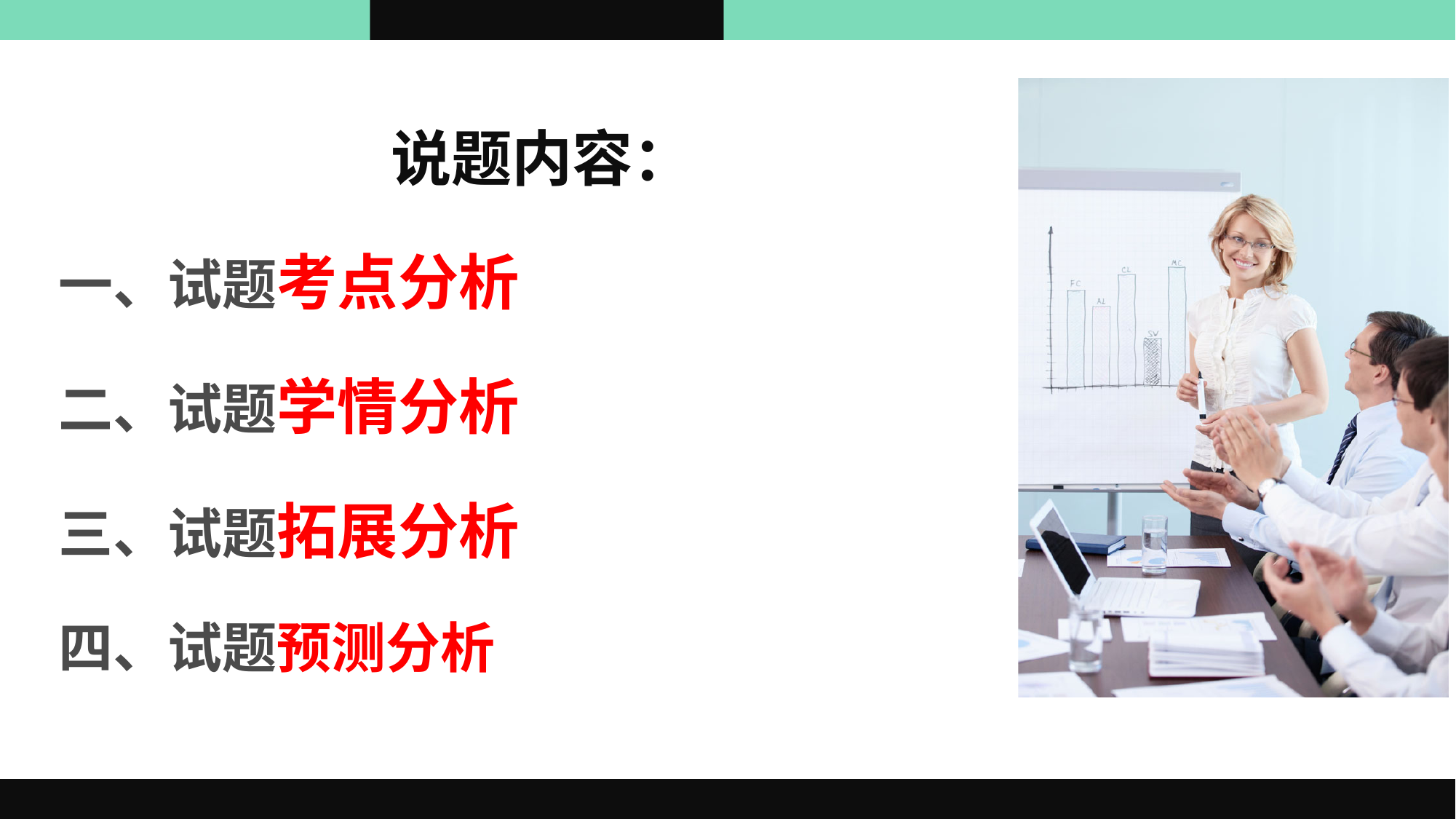

说题内容：
一、试题考点分析
二、试题学情分析
三、试题拓展分析
四、试题预测分析